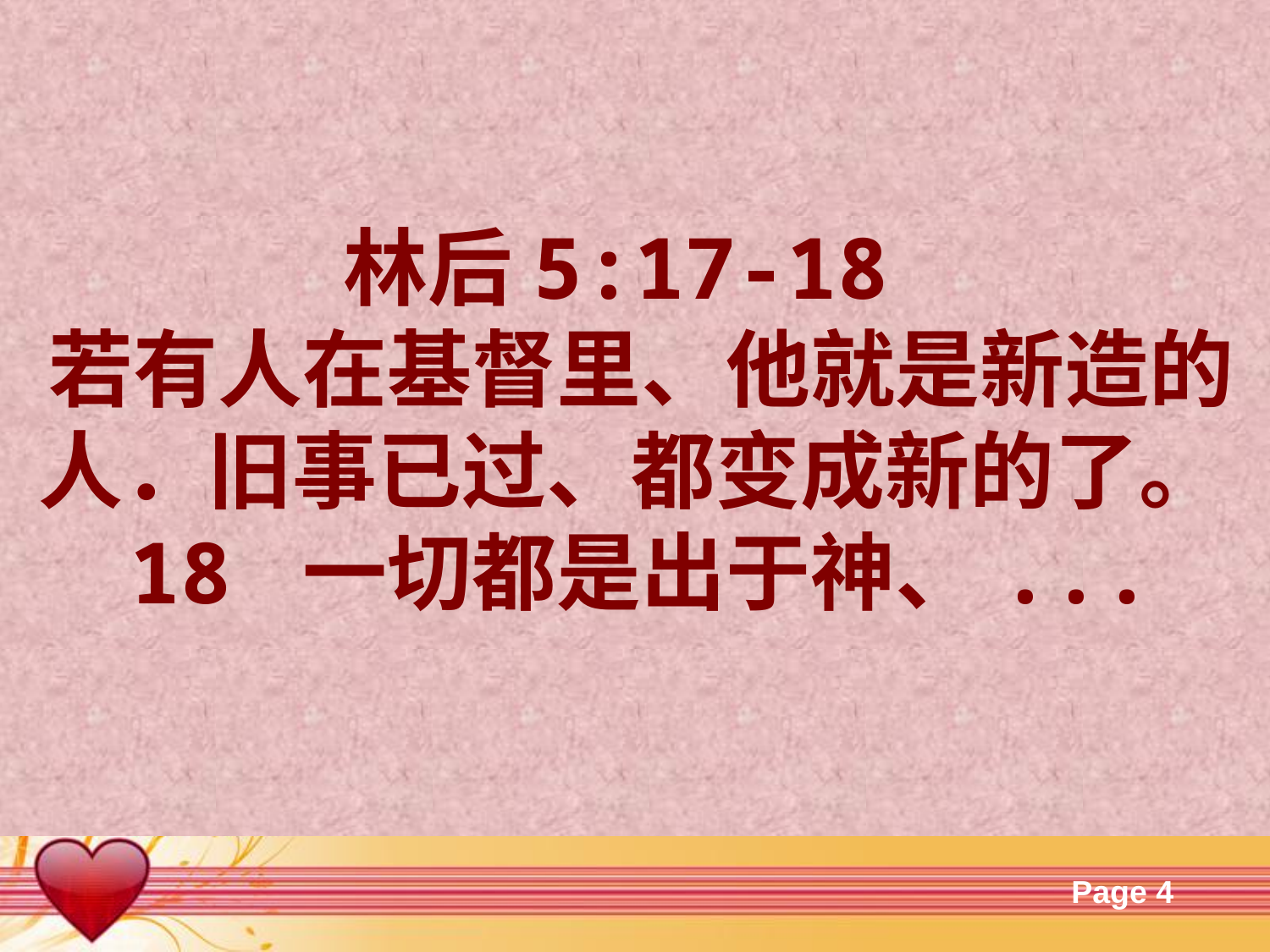

林后5:17-18
若有人在基督里、他就是新造的人．旧事已过、都变成新的了。18 一切都是出于神、...